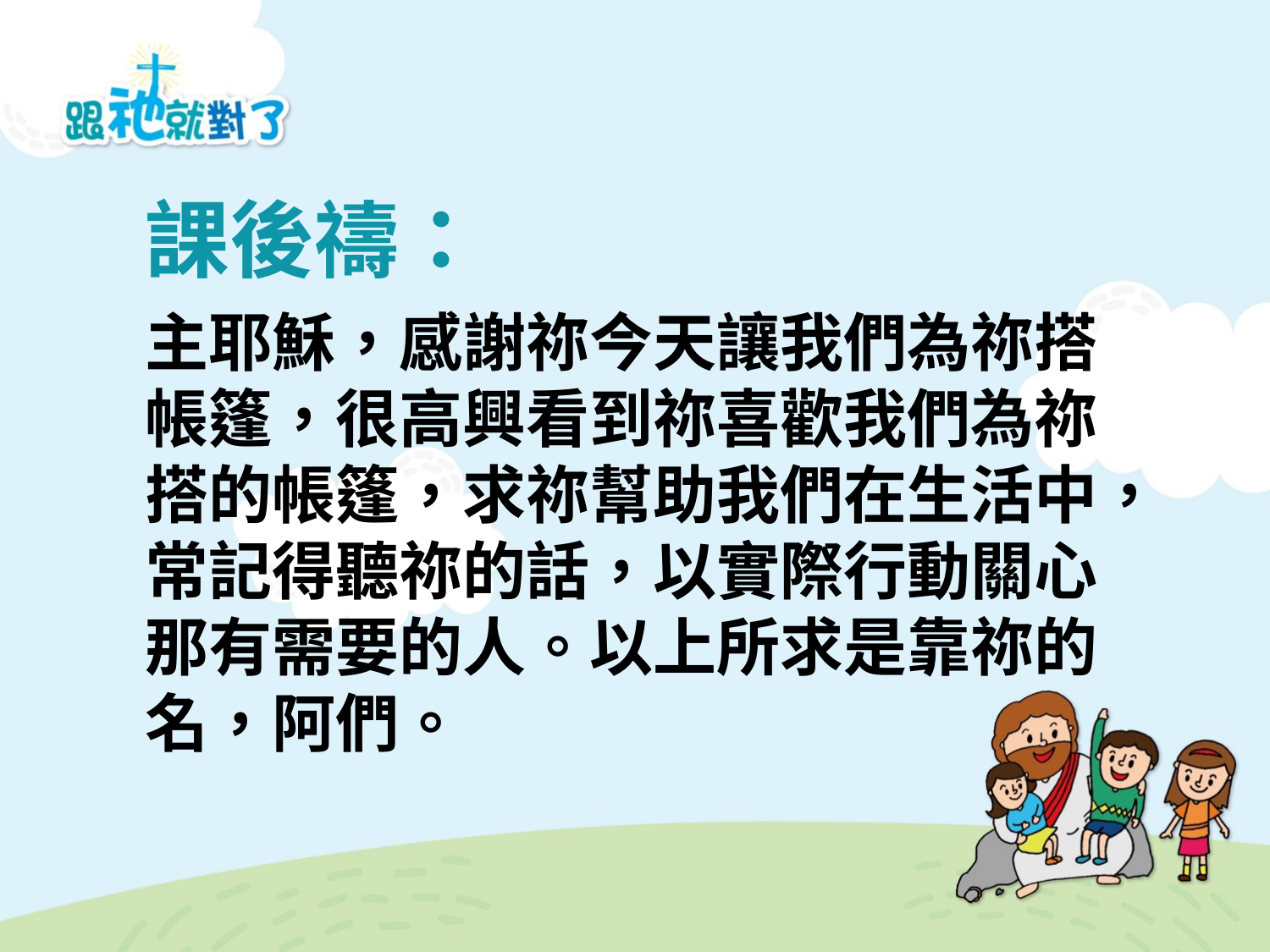

課後禱：
主耶穌，感謝祢今天讓我們為祢搭帳篷，很高興看到祢喜歡我們為祢搭的帳篷，求祢幫助我們在生活中，常記得聽祢的話，以實際行動關心那有需要的人。以上所求是靠祢的名，阿們。